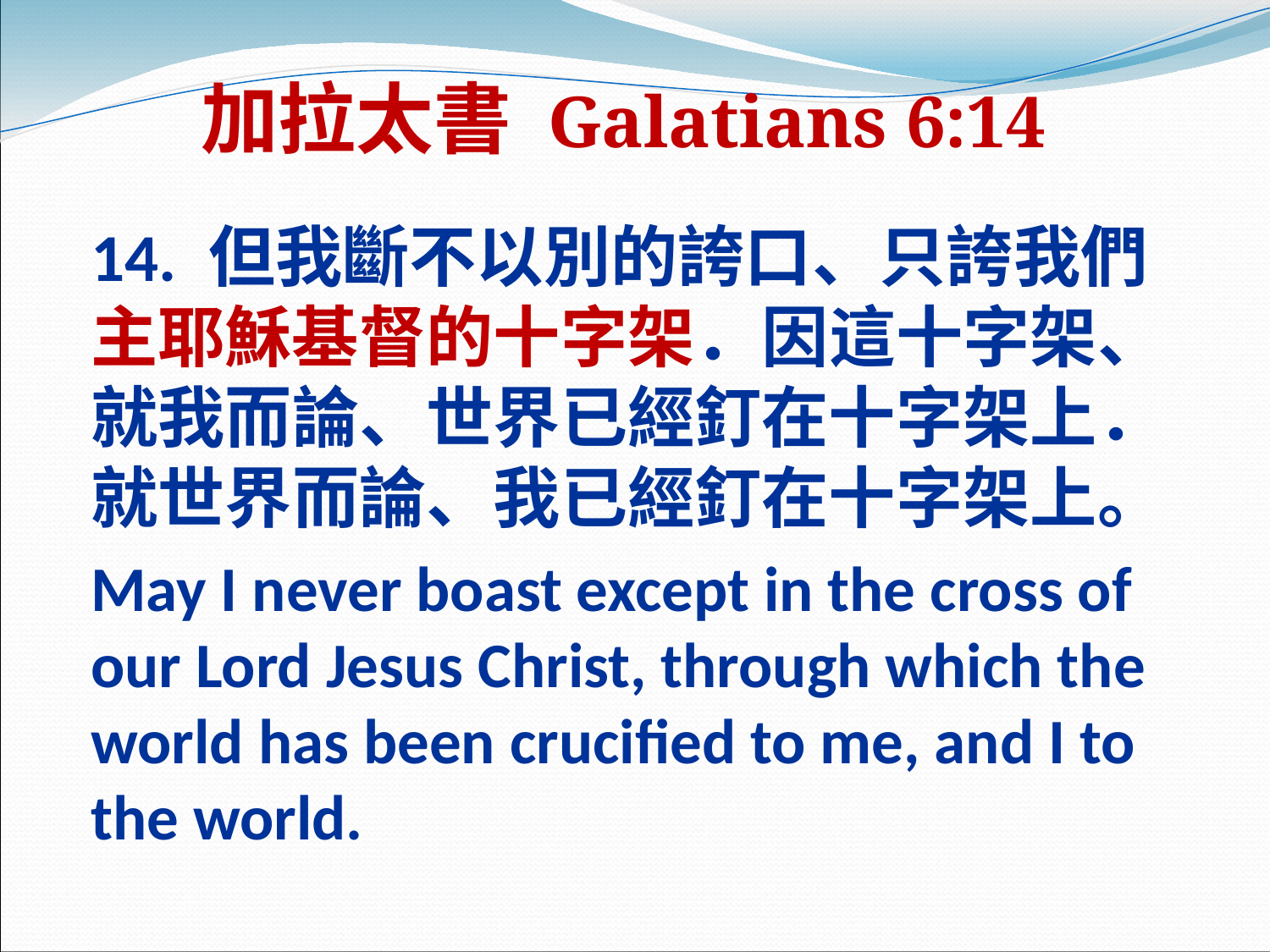

# 加拉太書 Galatians 6:14
14. 但我斷不以別的誇口、只誇我們主耶穌基督的十字架．因這十字架、就我而論、世界已經釘在十字架上．就世界而論、我已經釘在十字架上。
May I never boast except in the cross of our Lord Jesus Christ, through which the world has been crucified to me, and I to the world.